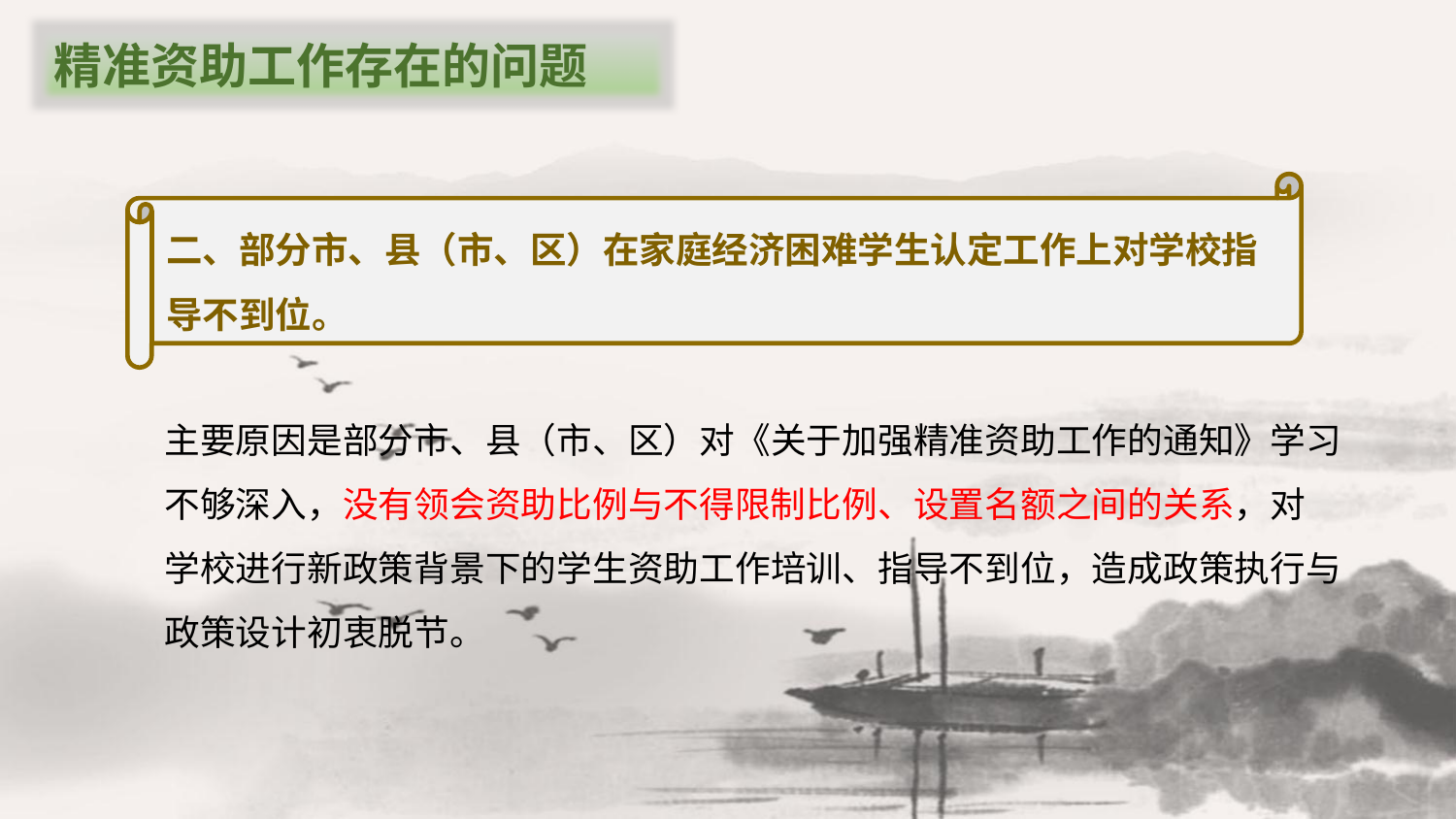

精准资助工作存在的问题
二、部分市、县（市、区）在家庭经济困难学生认定工作上对学校指导不到位。
主要原因是部分市、县（市、区）对《关于加强精准资助工作的通知》学习不够深入，没有领会资助比例与不得限制比例、设置名额之间的关系，对学校进行新政策背景下的学生资助工作培训、指导不到位，造成政策执行与政策设计初衷脱节。